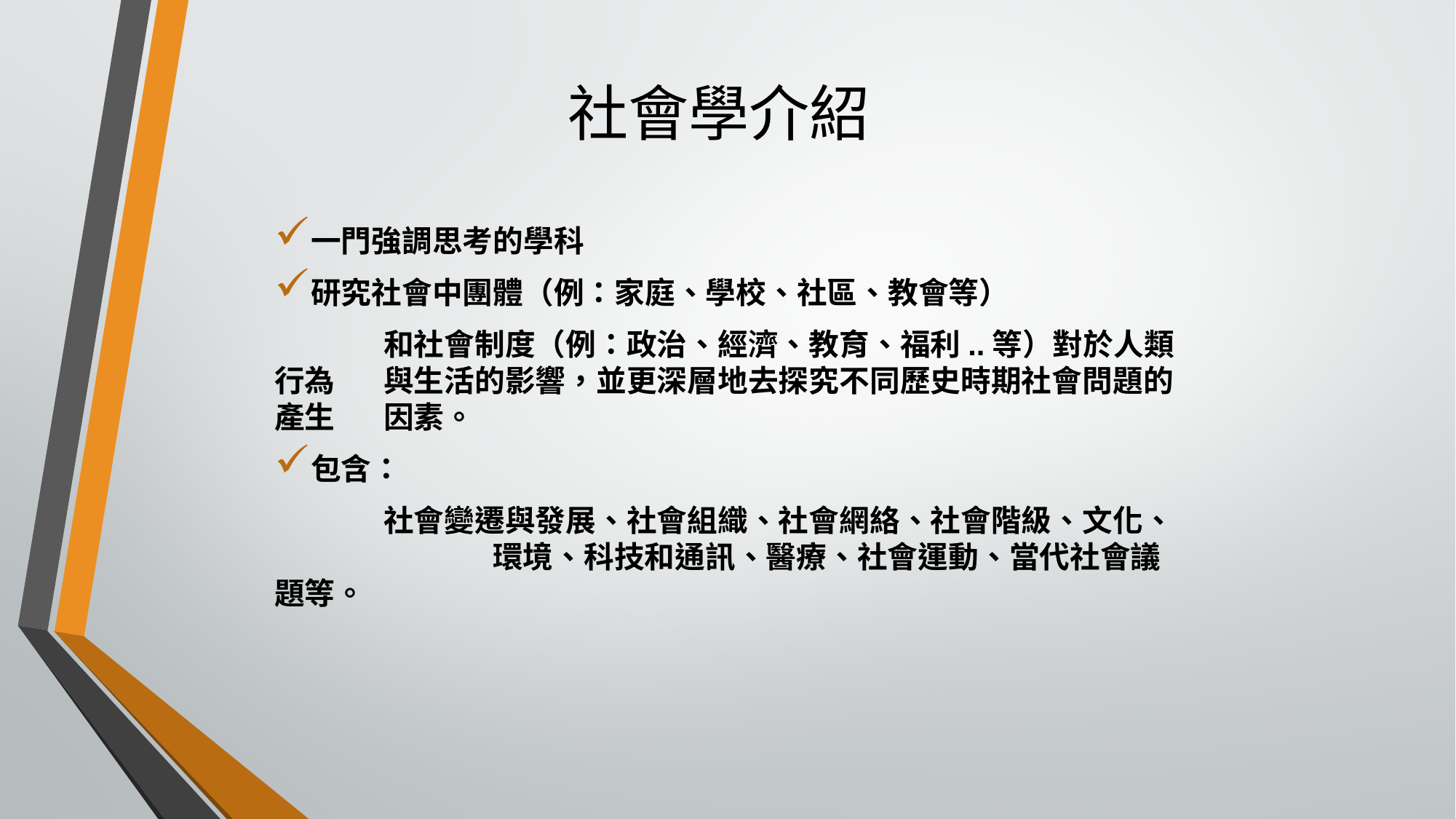

# 社會學介紹
一門強調思考的學科
研究社會中團體（例：家庭、學校、社區、教會等）
	和社會制度（例：政治、經濟、教育、福利..等）對於人類行為	與生活的影響，並更深層地去探究不同歷史時期社會問題的產生	因素。
包含：
	社會變遷與發展、社會組織、社會網絡、社會階級、文化、		環境、科技和通訊、醫療、社會運動、當代社會議題等。